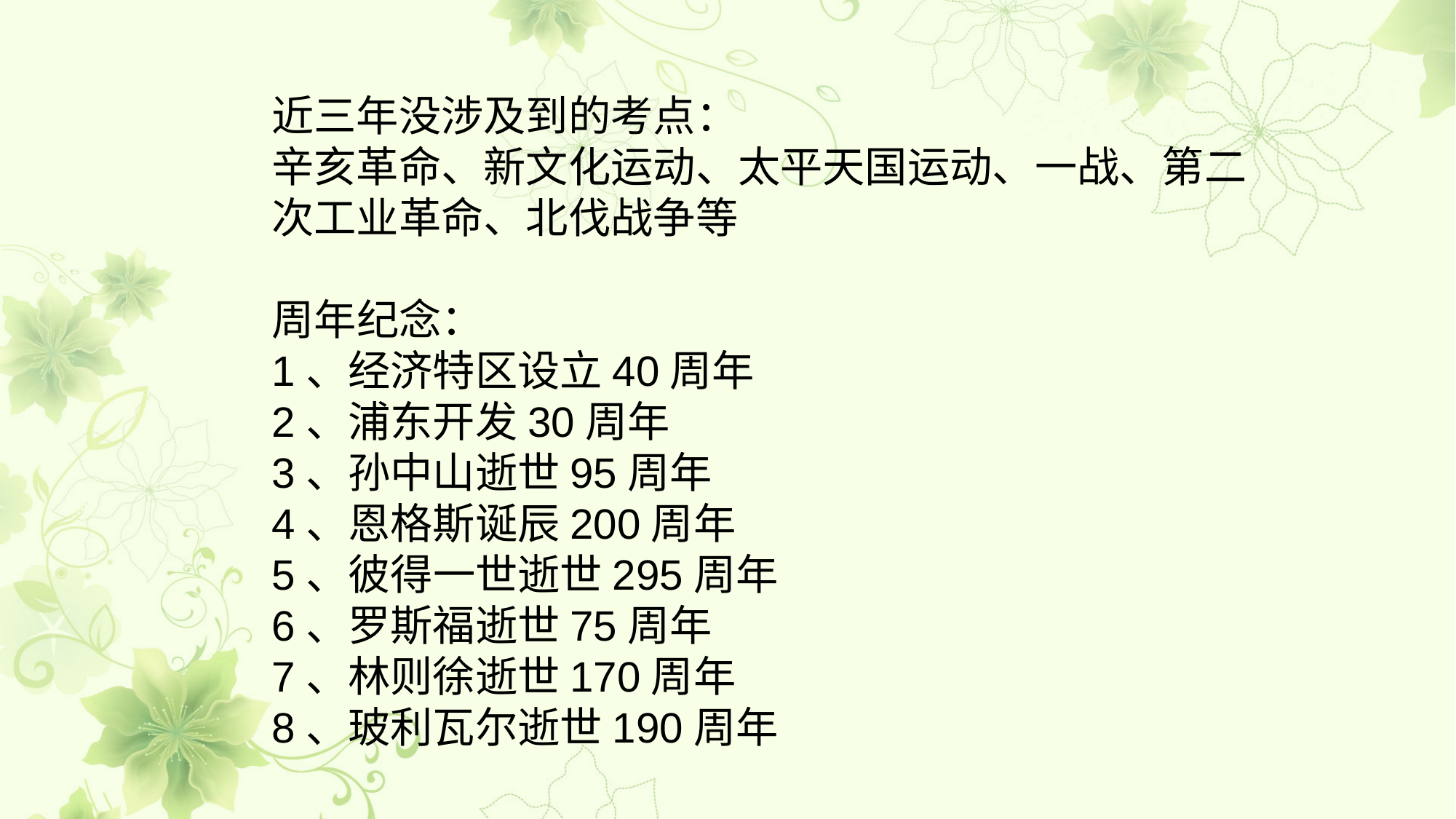

近三年没涉及到的考点：
辛亥革命、新文化运动、太平天国运动、一战、第二次工业革命、北伐战争等

周年纪念：
1、经济特区设立40周年
2、浦东开发30周年
3、孙中山逝世95周年
4、恩格斯诞辰200周年
5、彼得一世逝世295周年
6、罗斯福逝世75周年
7、林则徐逝世170周年
8、玻利瓦尔逝世190周年